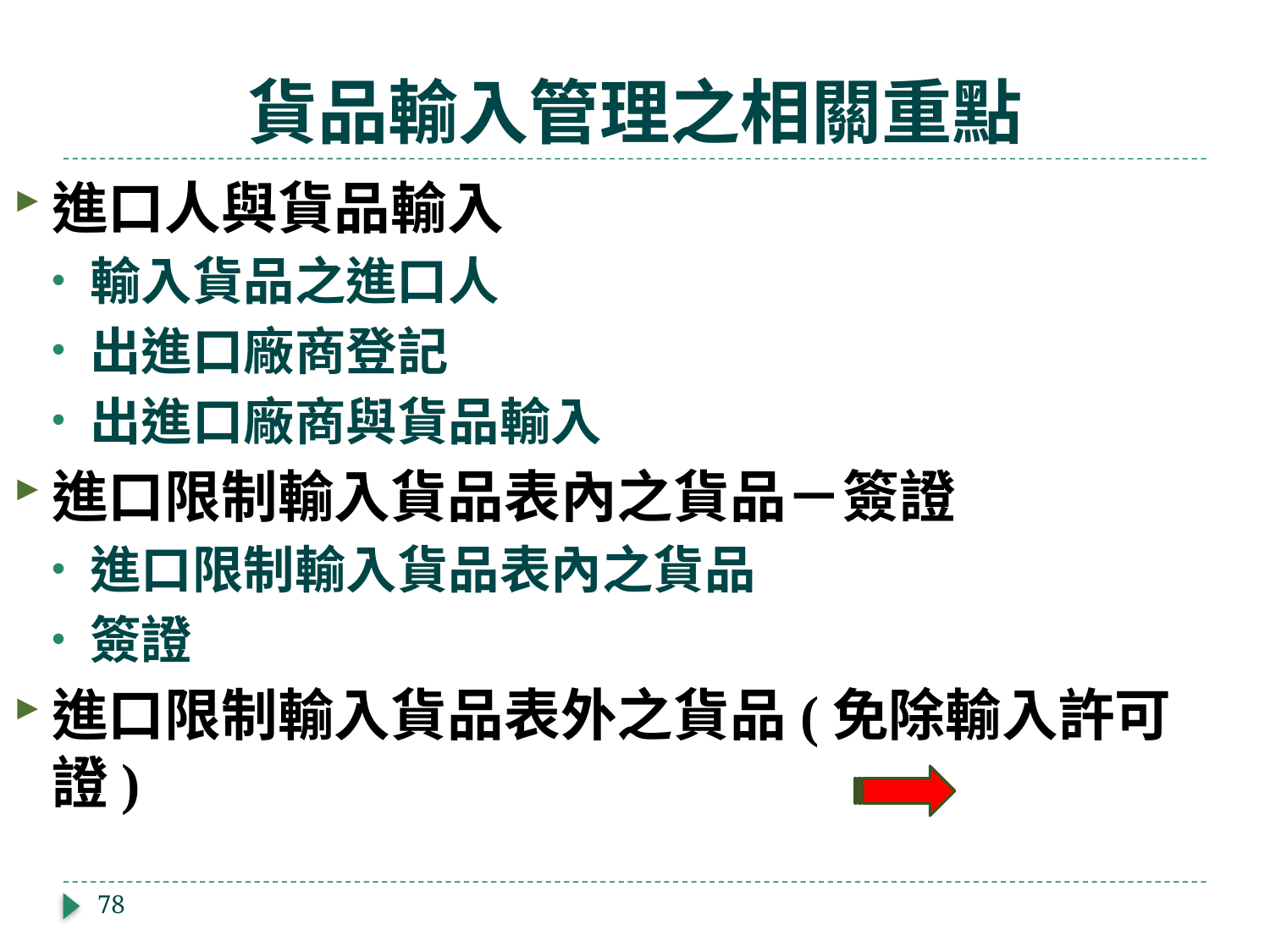

# 貨品輸入管理之相關重點
進口人與貨品輸入
輸入貨品之進口人
出進口廠商登記
出進口廠商與貨品輸入
進口限制輸入貨品表內之貨品－簽證
進口限制輸入貨品表內之貨品
簽證
進口限制輸入貨品表外之貨品(免除輸入許可證)

78